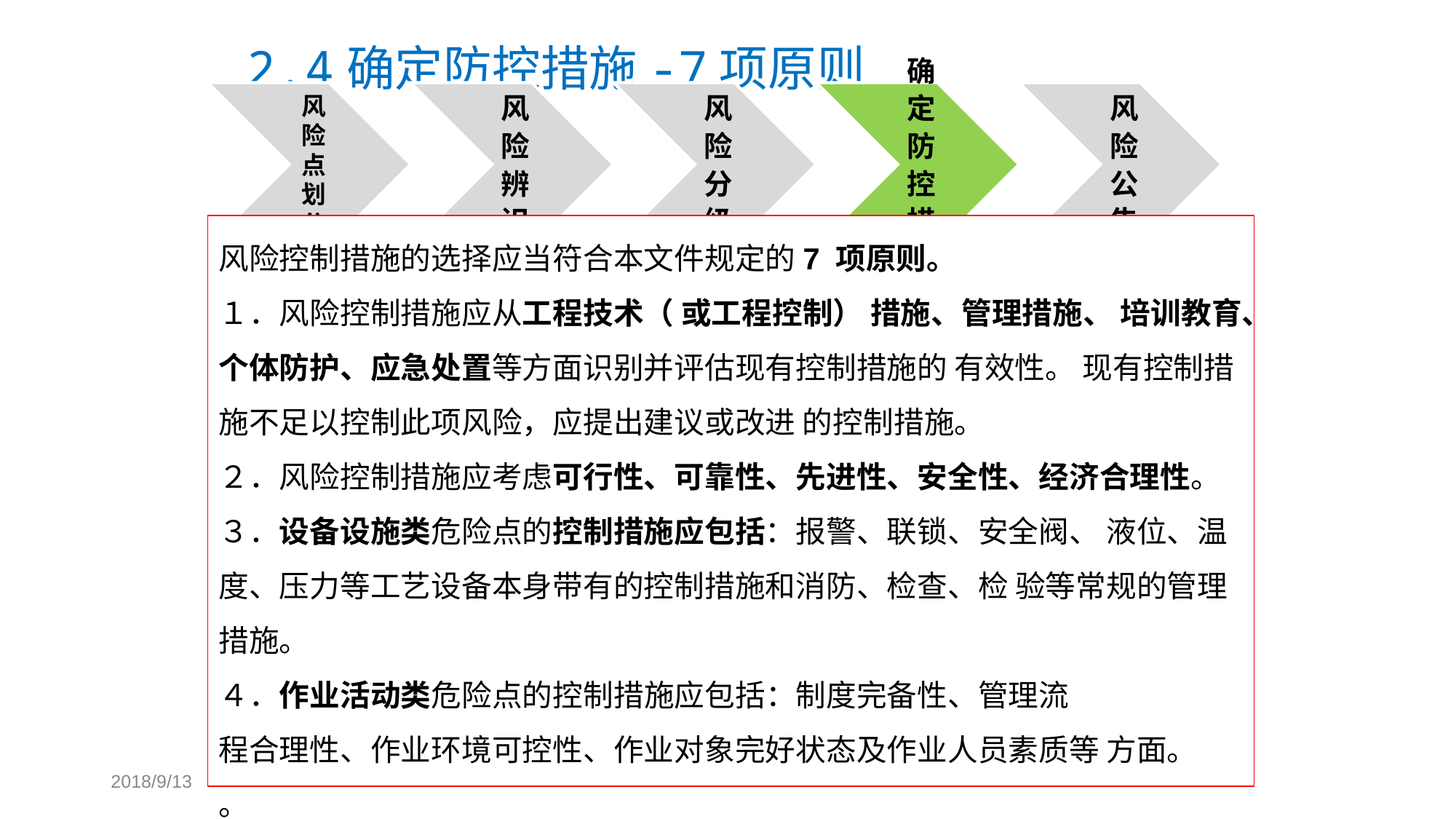

# 2.4确定防控措施-7项原则
确定防控措施
风险公告
风险控制措施的选择应当符合本文件规定的7 项原则。
１．风险控制措施应从工程技术（ 或工程控制） 措施、管理措施、 培训教育、个体防护、应急处置等方面识别并评估现有控制措施的 有效性。 现有控制措施不足以控制此项风险，应提出建议或改进 的控制措施。
２．风险控制措施应考虑可行性、可靠性、先进性、安全性、经济合理性。３．设备设施类危险点的控制措施应包括：报警、联锁、安全阀、 液位、温度、压力等工艺设备本身带有的控制措施和消防、检查、检 验等常规的管理措施。
４．作业活动类危险点的控制措施应包括：制度完备性、管理流
程合理性、作业环境可控性、作业对象完好状态及作业人员素质等 方面。
。
2018/9/13